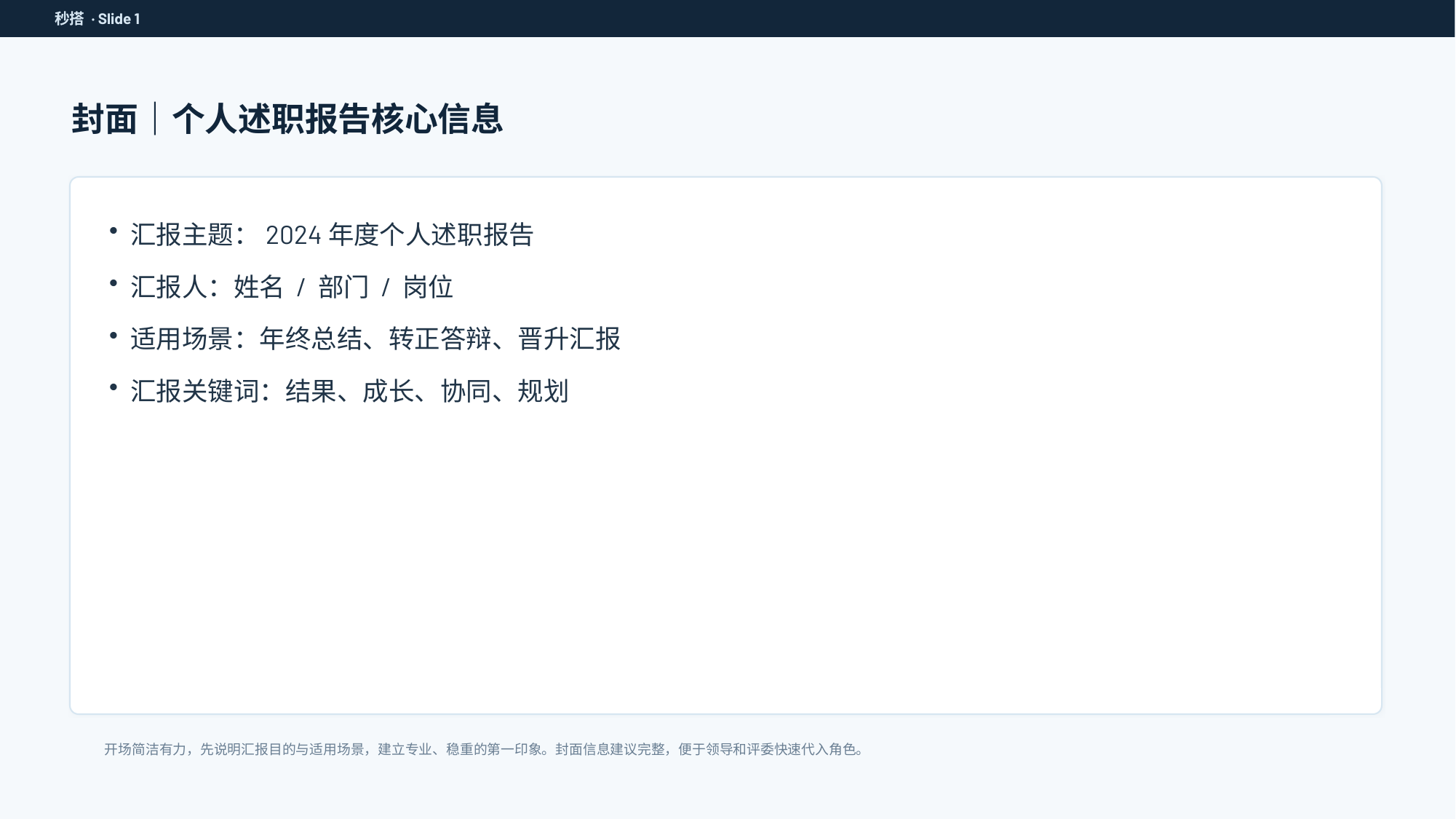

秒搭 · Slide 1
封面｜个人述职报告核心信息

汇报主题：2024年度个人述职报告
汇报人：姓名 / 部门 / 岗位
适用场景：年终总结、转正答辩、晋升汇报
汇报关键词：结果、成长、协同、规划
开场简洁有力，先说明汇报目的与适用场景，建立专业、稳重的第一印象。封面信息建议完整，便于领导和评委快速代入角色。